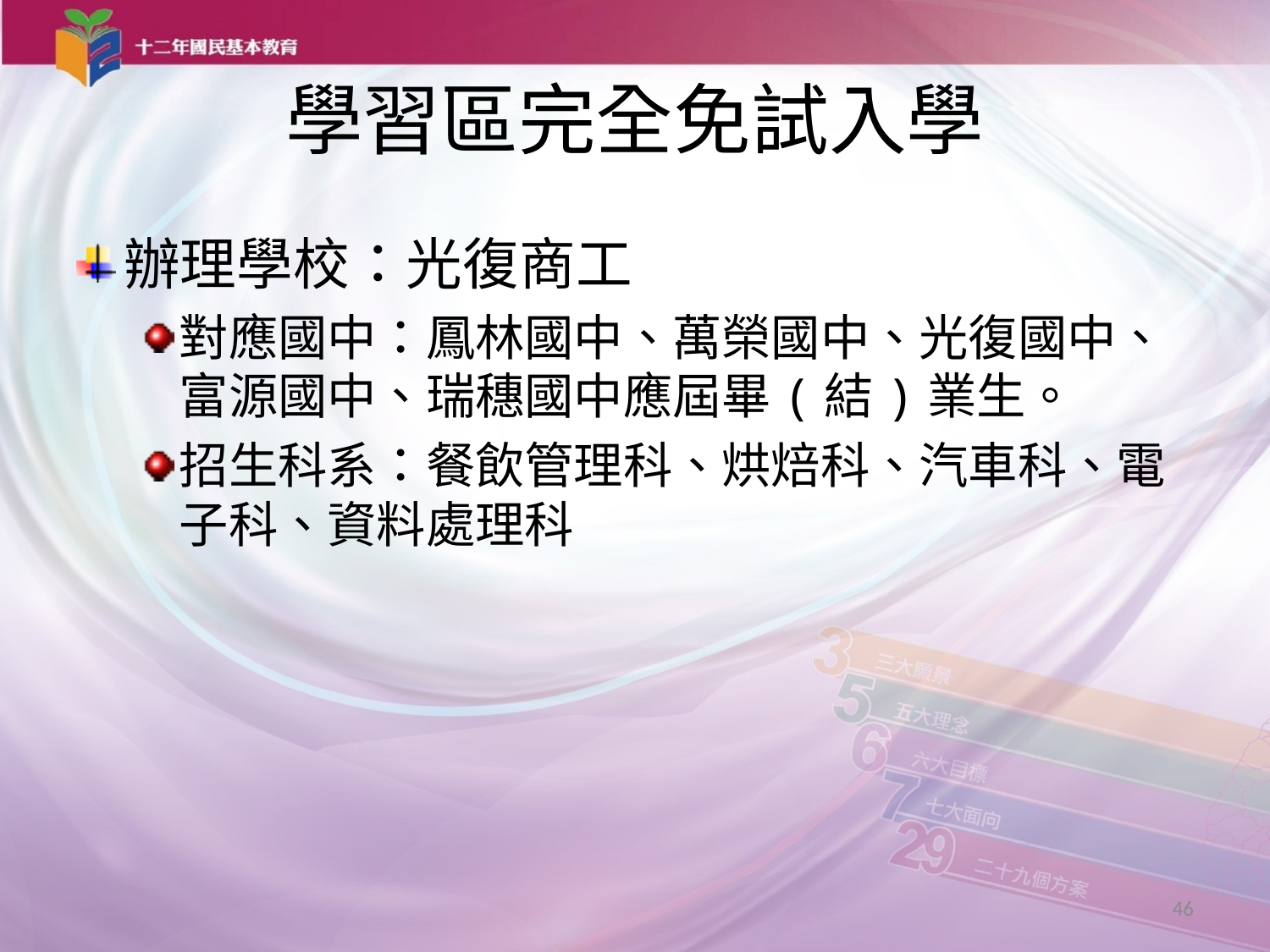

# 學習區完全免試入學
辦理學校：光復商工
對應國中：鳳林國中、萬榮國中、光復國中、富源國中、瑞穗國中應屆畢(結)業生。
招生科系：餐飲管理科、烘焙科、汽車科、電子科、資料處理科
46